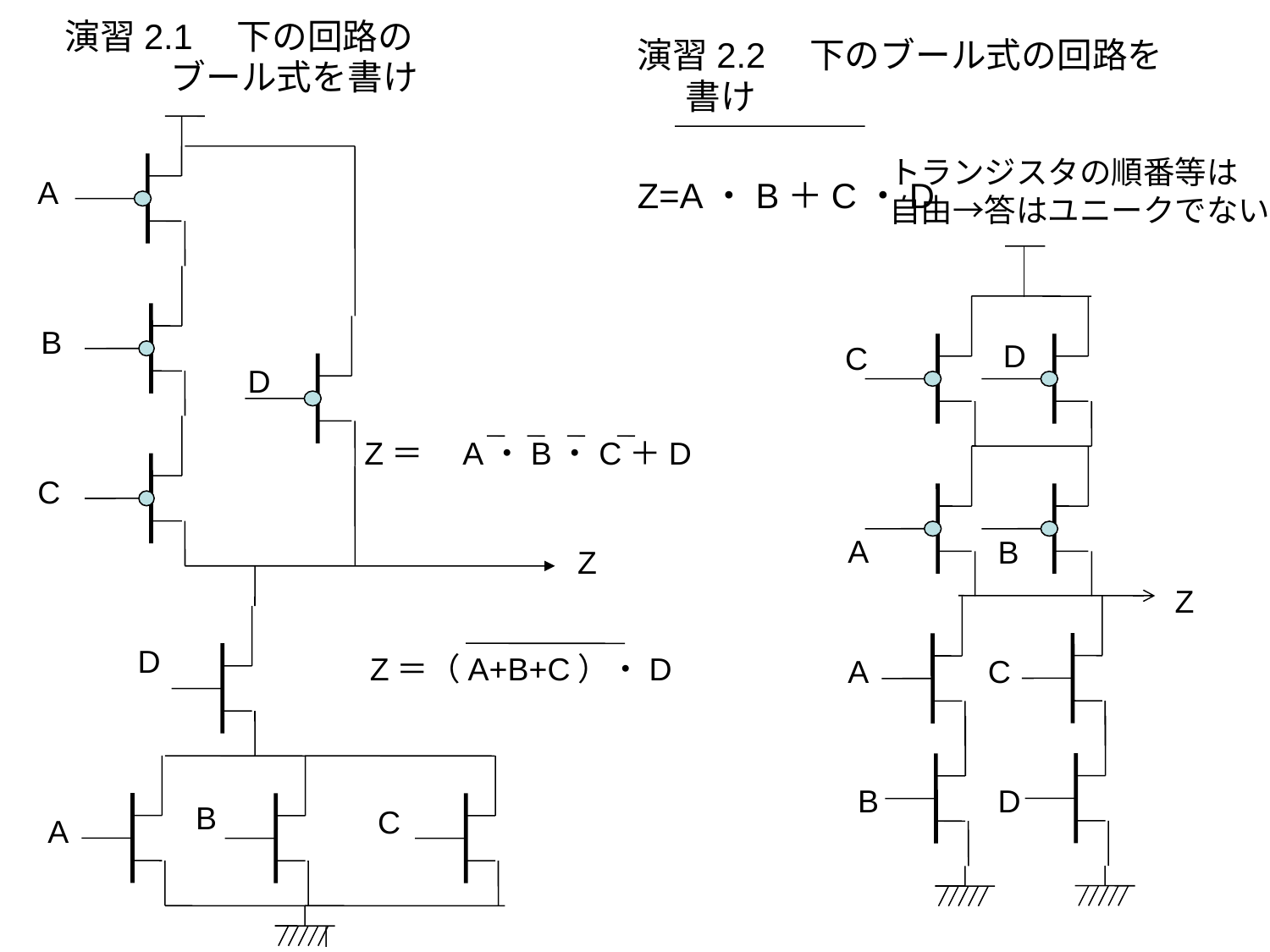

演習2.1　下の回路の
　　　ブール式を書け
演習2.2　下のブール式の回路を書け

Z=A・B＋C・D

トランジスタの順番等は
自由→答はユニークでない
A

B

D
C
D

Z＝　A・B・C＋D

C

A
B
Z

Z

D
Z＝（A+B+C）・D

C
A

D
B
B
C
A